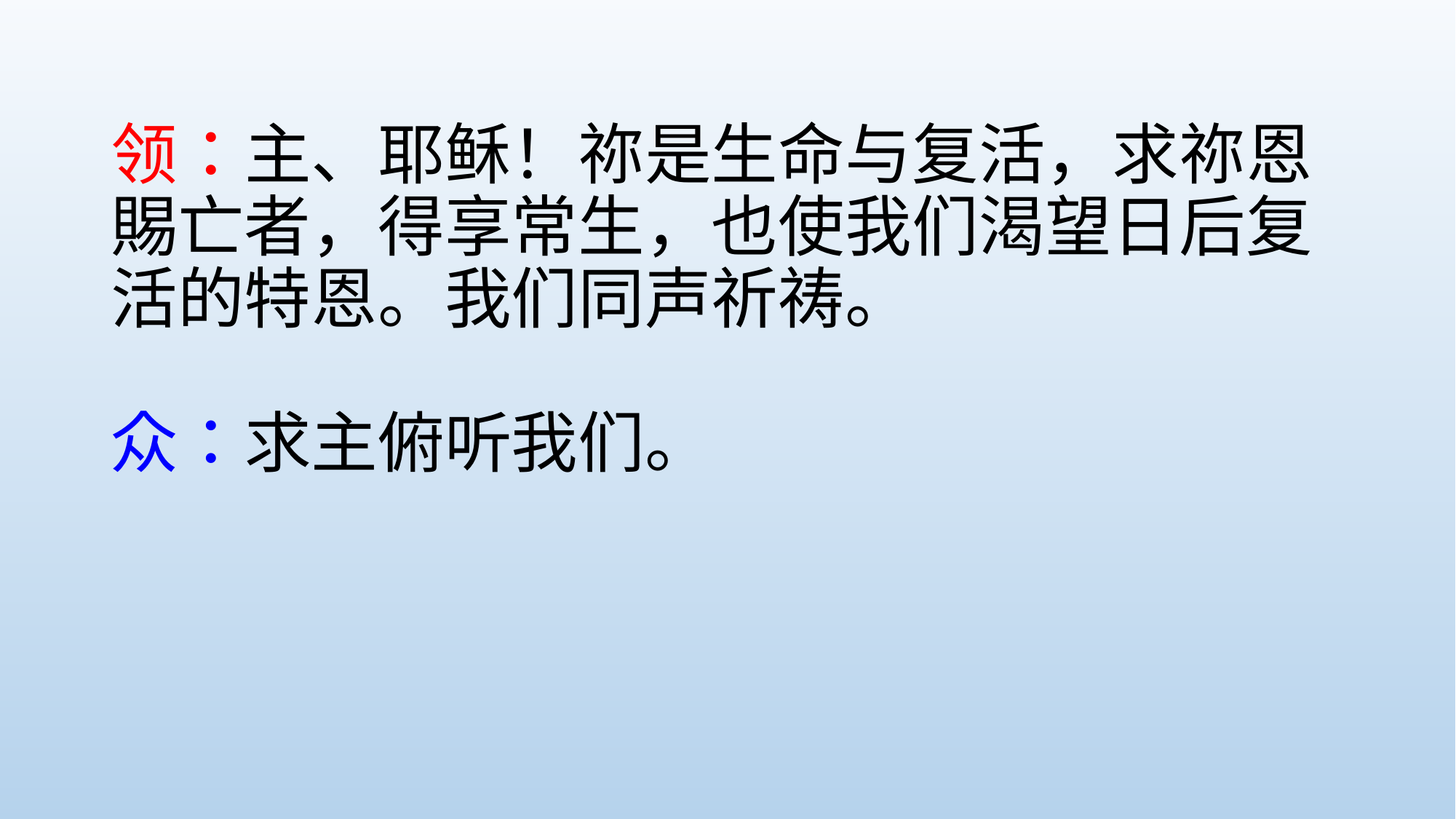

# 领：主、耶稣！祢是生命与复活，求祢恩賜亡者，得享常生，也使我们渴望日后复活的特恩。我们同声祈祷。 众：求主俯听我们。